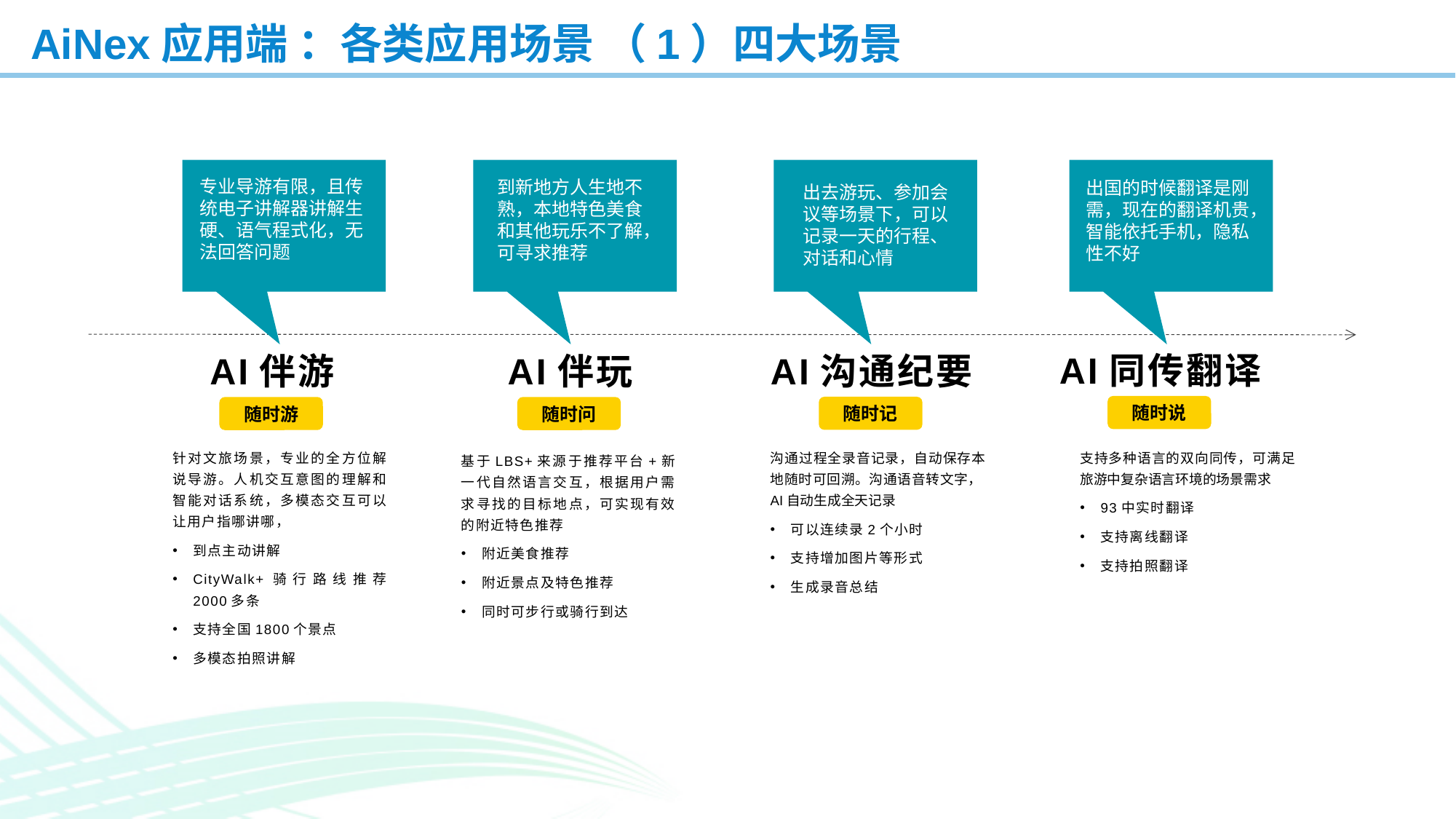

# AiNex应用端 ：各类应用场景 （1）四大场景

专业导游有限，且传统电子讲解器讲解生硬、语气程式化，无法回答问题
到新地方人生地不熟，本地特色美食和其他玩乐不了解，可寻求推荐
出国的时候翻译是刚需，现在的翻译机贵，智能依托手机，隐私性不好
出去游玩、参加会议等场景下，可以记录一天的行程、对话和心情
AI同传翻译
AI沟通纪要
AI伴游
AI伴玩
随时说
随时记
随时游
随时问
针对文旅场景，专业的全方位解说导游。人机交互意图的理解和智能对话系统，多模态交互可以让用户指哪讲哪，
到点主动讲解
CityWalk+骑行路线推荐 2000多条
支持全国1800个景点
多模态拍照讲解
沟通过程全录音记录，自动保存本地随时可回溯。沟通语音转文字，AI自动生成全天记录
可以连续录2个小时
支持增加图片等形式
生成录音总结

支持多种语言的双向同传，可满足旅游中复杂语言环境的场景需求
93中实时翻译
支持离线翻译
支持拍照翻译
基于LBS+来源于推荐平台+新一代自然语言交互，根据用户需求寻找的目标地点，可实现有效的附近特色推荐
附近美食推荐
附近景点及特色推荐
同时可步行或骑行到达